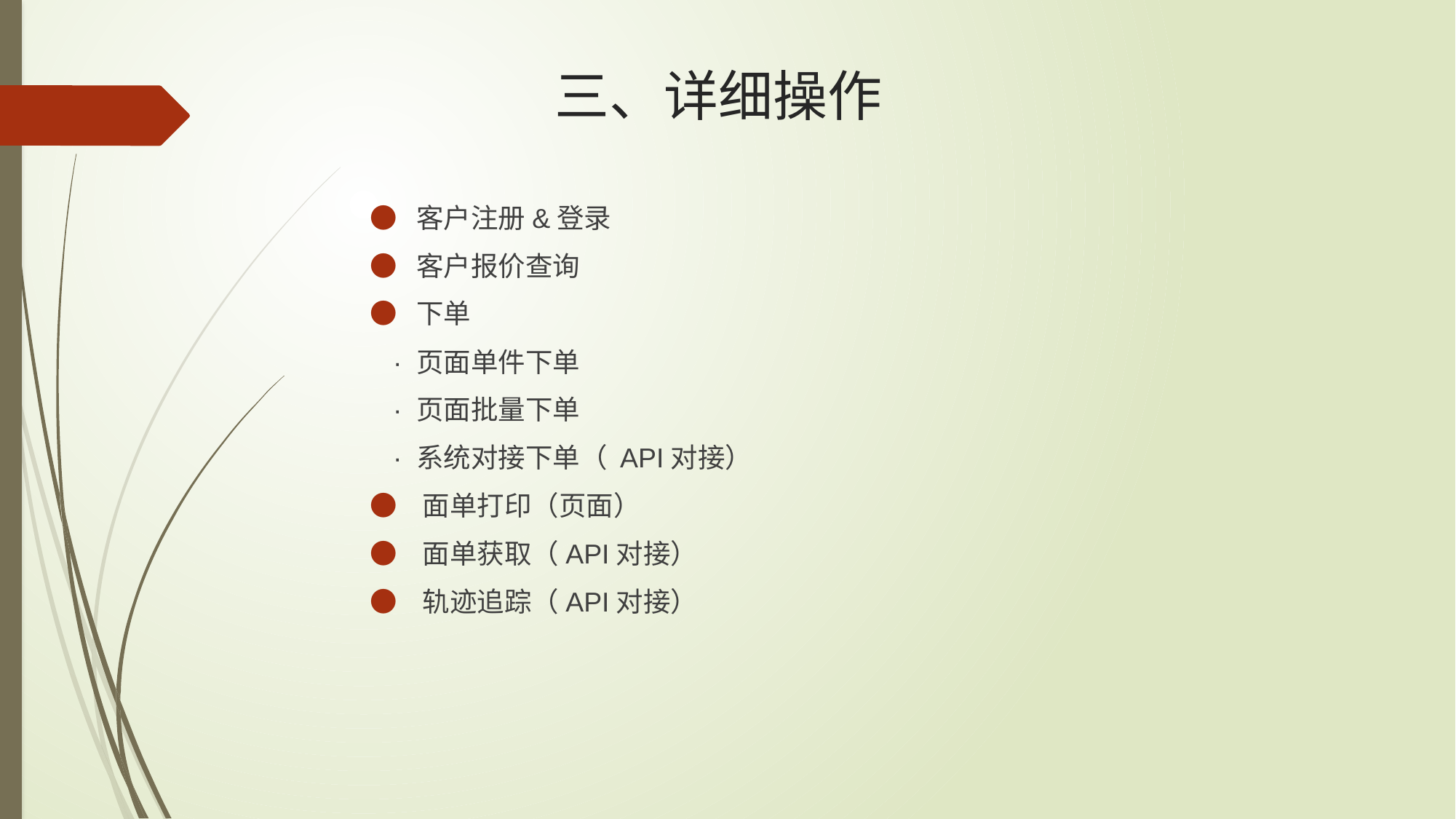

# 三、详细操作

●  客户注册&登录
●  客户报价查询
●  下单
   · 页面单件下单
   · 页面批量下单
   · 系统对接下单（ API对接）
●   面单打印（页面）
●   面单获取（API对接）
●   轨迹追踪（API对接）